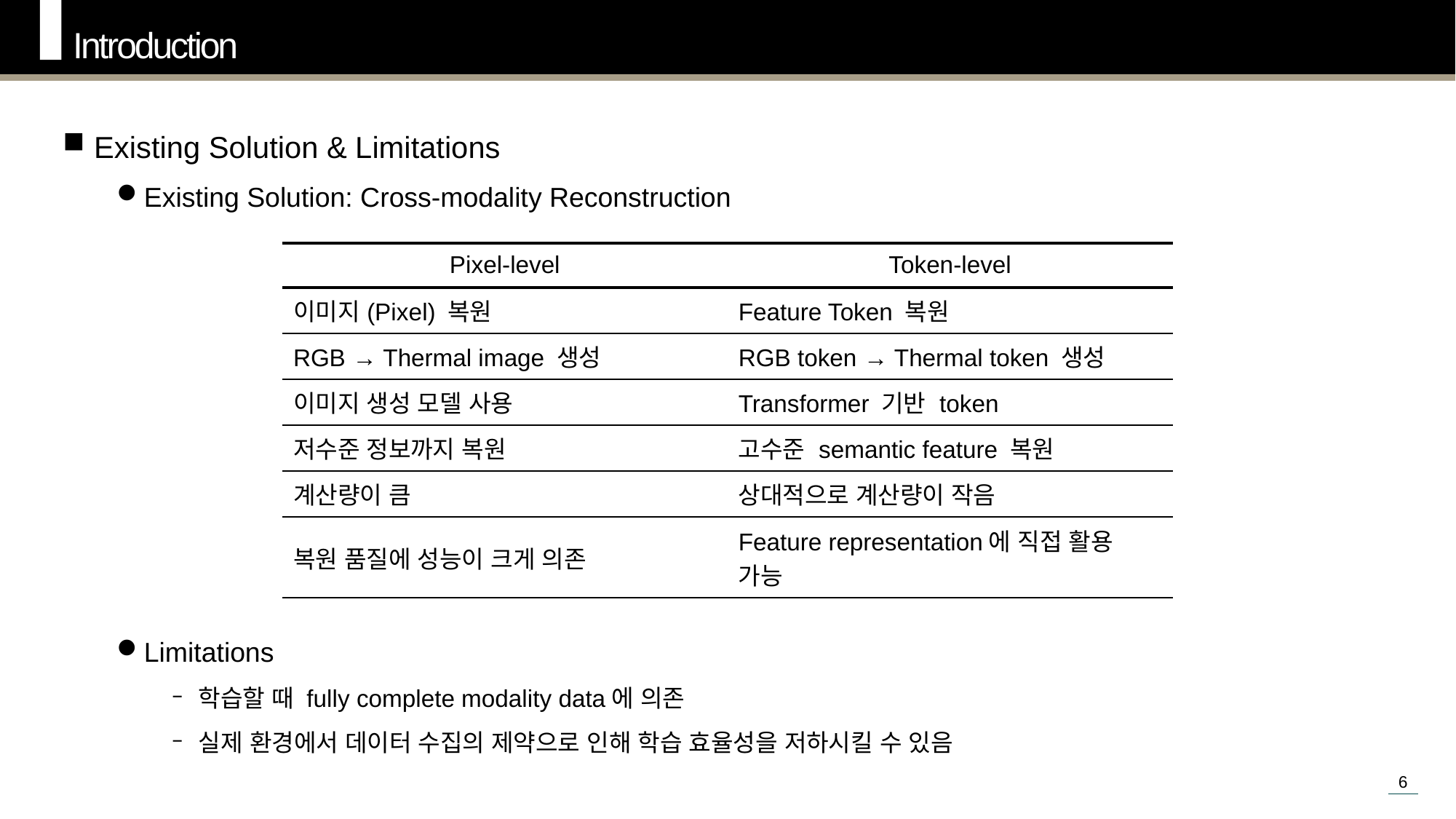

Introduction
Existing Solution & Limitations
Existing Solution: Cross-modality Reconstruction

Limitations
학습할 때 fully complete modality data에 의존
실제 환경에서 데이터 수집의 제약으로 인해 학습 효율성을 저하시킬 수 있음
| Pixel-level | Token-level |
| --- | --- |
| 이미지(Pixel) 복원 | Feature Token 복원 |
| RGB → Thermal image 생성 | RGB token → Thermal token 생성 |
| 이미지 생성 모델 사용 | Transformer 기반 token |
| 저수준 정보까지 복원 | 고수준 semantic feature 복원 |
| 계산량이 큼 | 상대적으로 계산량이 작음 |
| 복원 품질에 성능이 크게 의존 | Feature representation에 직접 활용 가능 |